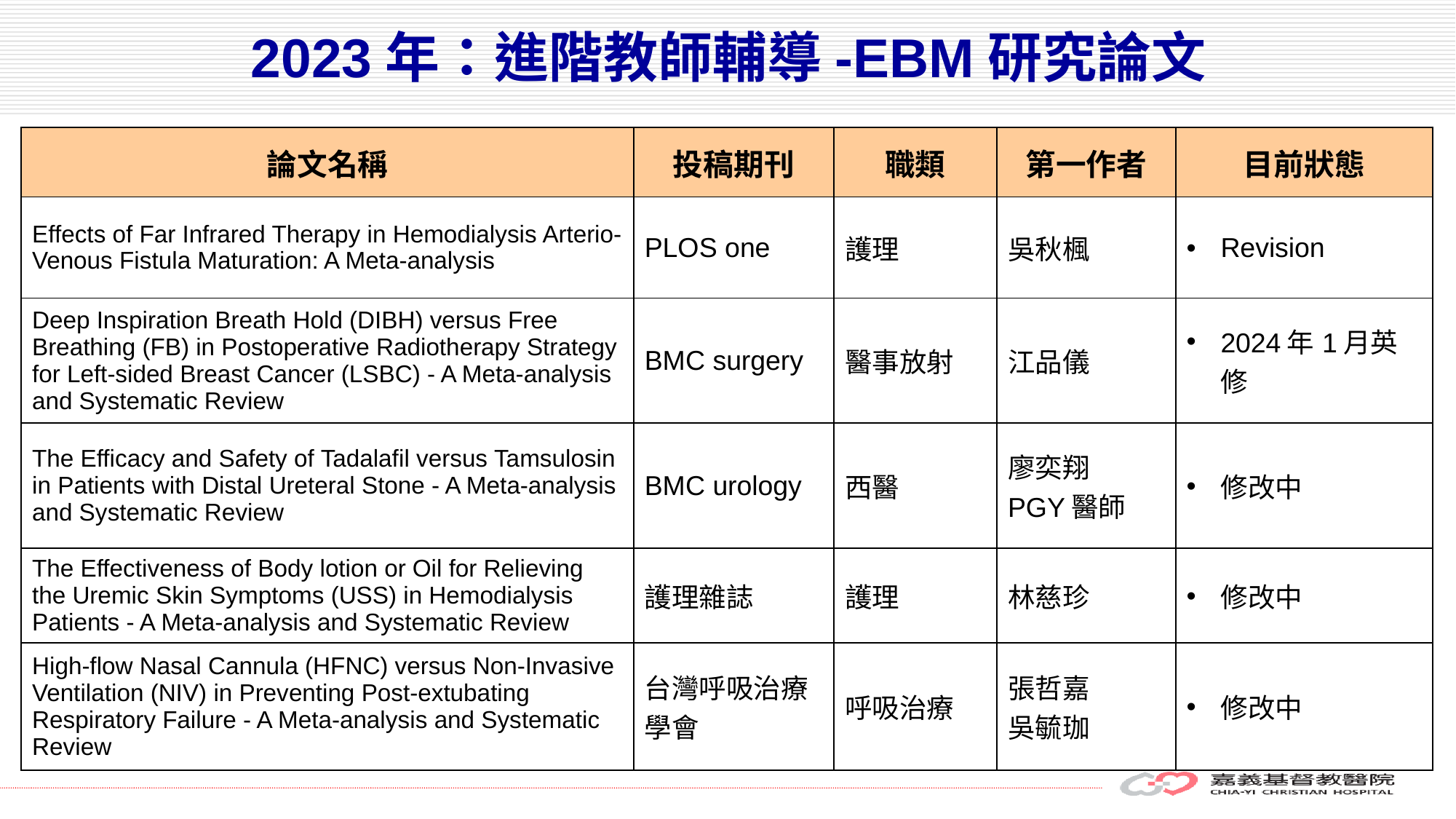

2023年：進階教師輔導-EBM研究論文
| 論文名稱 | 投稿期刊 | 職類 | 第一作者 | 目前狀態 |
| --- | --- | --- | --- | --- |
| Effects of Far Infrared Therapy in Hemodialysis Arterio-Venous Fistula Maturation: A Meta-analysis | PLOS one | 護理 | 吳秋楓 | Revision |
| Deep Inspiration Breath Hold (DIBH) versus Free Breathing (FB) in Postoperative Radiotherapy Strategy for Left‑sided Breast Cancer (LSBC) - A Meta-analysis and Systematic Review | BMC surgery | 醫事放射 | 江品儀 | 2024年1月英修 |
| The Efficacy and Safety of Tadalafil versus Tamsulosin in Patients with Distal Ureteral Stone - A Meta-analysis and Systematic Review | BMC urology | 西醫 | 廖奕翔 PGY醫師 | 修改中 |
| The Effectiveness of Body lotion or Oil for Relieving the Uremic Skin Symptoms (USS) in Hemodialysis Patients - A Meta-analysis and Systematic Review | 護理雜誌 | 護理 | 林慈珍 | 修改中 |
| High-flow Nasal Cannula (HFNC) versus Non-Invasive Ventilation (NIV) in Preventing Post-extubating Respiratory Failure - A Meta-analysis and Systematic Review | 台灣呼吸治療學會 | 呼吸治療 | 張哲嘉 吳毓珈 | 修改中 |